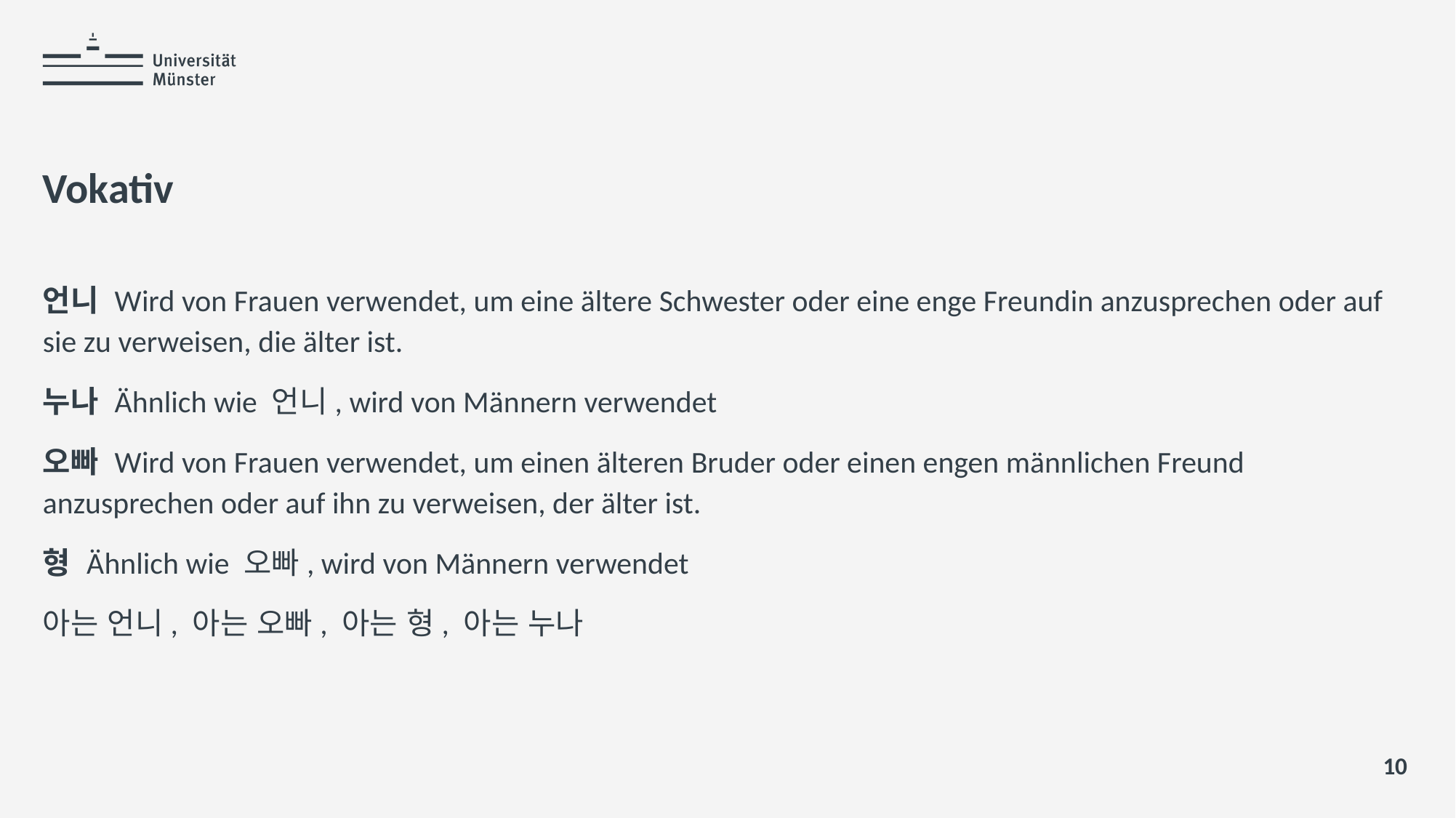

# Vokativ
언니 Wird von Frauen verwendet, um eine ältere Schwester oder eine enge Freundin anzusprechen oder auf sie zu verweisen, die älter ist.
누나 Ähnlich wie 언니, wird von Männern verwendet
오빠 Wird von Frauen verwendet, um einen älteren Bruder oder einen engen männlichen Freund anzusprechen oder auf ihn zu verweisen, der älter ist.
형 Ähnlich wie 오빠, wird von Männern verwendet
아는 언니, 아는 오빠, 아는 형, 아는 누나

10